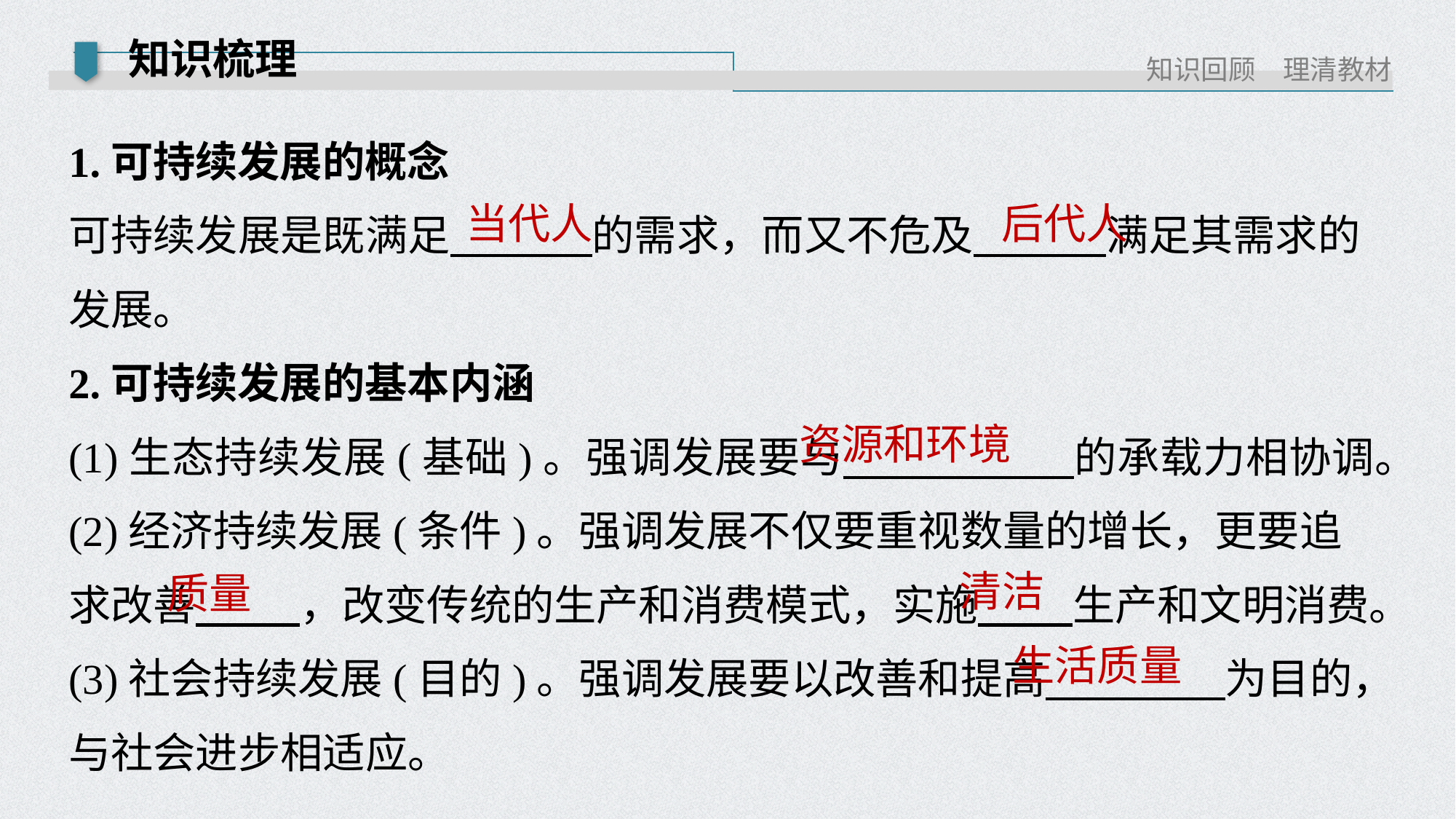

知识梳理

知识回顾　理清教材

1.可持续发展的概念
可持续发展是既满足               的需求，而又不危及              满足其需求的发展。
2.可持续发展的基本内涵
(1)生态持续发展(基础)。强调发展要与                       的承载力相协调。
(2)经济持续发展(条件)。强调发展不仅要重视数量的增长，更要追求改善           ，改变传统的生产和消费模式，实施          生产和文明消费。
(3)社会持续发展(目的)。强调发展要以改善和提高                   为目的，与社会进步相适应。
当代人
后代人
资源和环境
清洁
质量
生活质量